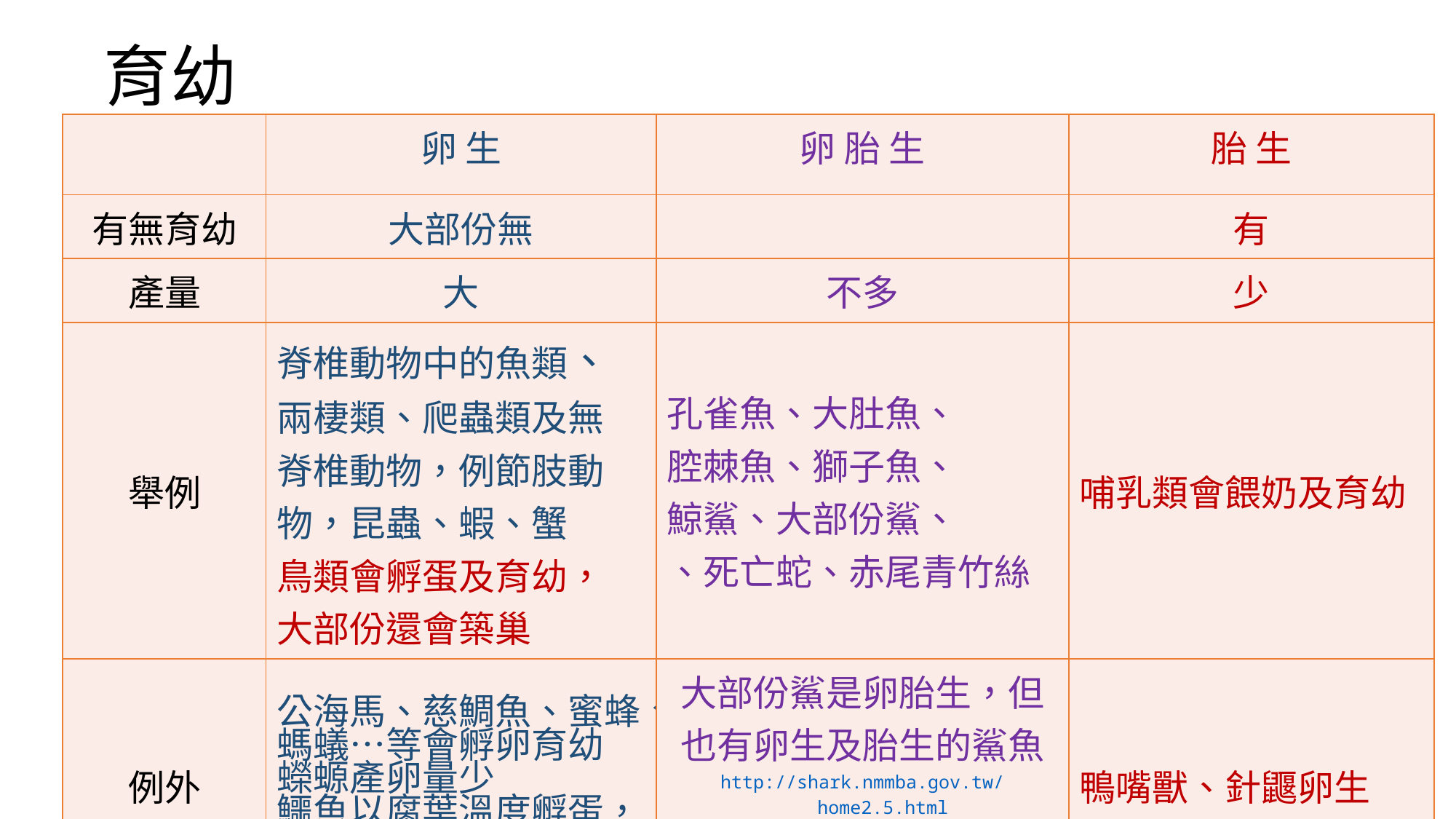

# 育幼
|  | 卵 生 | 卵 胎 生 | 胎 生 |
| --- | --- | --- | --- |
| 有無育幼 | 大部份無 |  | 有 |
| 產量 | 大 | 不多 | 少 |
| 舉例 | 脊椎動物中的魚類、 兩棲類、爬蟲類及無 脊椎動物，例節肢動 物，昆蟲、蝦、蟹 鳥類會孵蛋及育幼， 大部份還會築巢 | 孔雀魚、大肚魚、 腔棘魚、獅子魚、 鯨鯊、大部份鯊、 、死亡蛇、赤尾青竹絲 | 哺乳類會餵奶及育幼 |
| 例外 | 公海馬、慈鯛魚、蜜蜂、螞蟻…等會孵卵育幼 蠑螈產卵量少 鱷魚以腐葉溫度孵蛋，且會背幼鱷移動 | 大部份鯊是卵胎生，但 也有卵生及胎生的鯊魚 http://shark.nmmba.gov.tw/home2.5.html | 鴨嘴獸、針鼴卵生 |